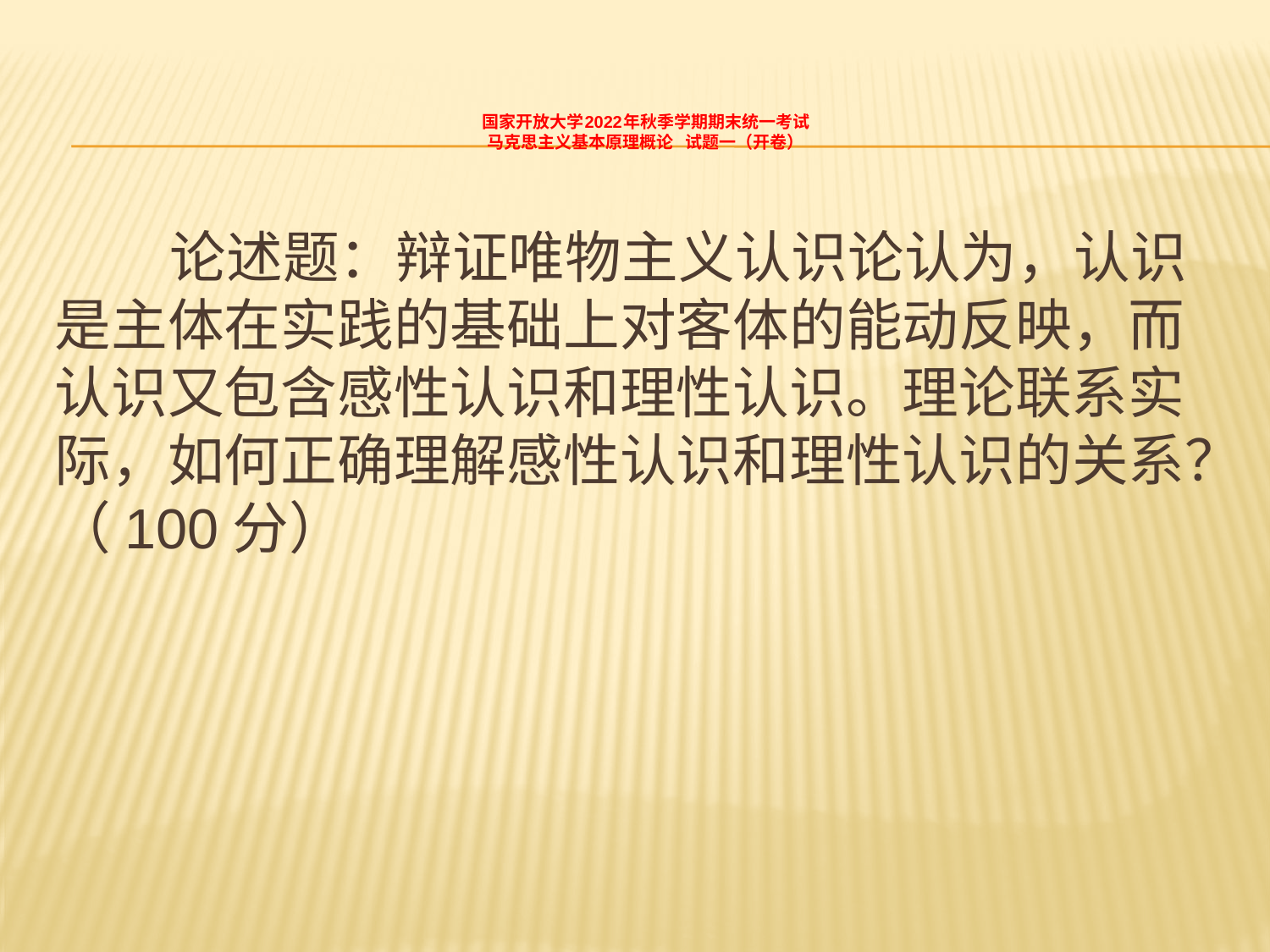

# 国家开放大学2022年秋季学期期末统一考试 马克思主义基本原理概论   试题一（开卷）
        论述题：辩证唯物主义认识论认为，认识是主体在实践的基础上对客体的能动反映，而认识又包含感性认识和理性认识。理论联系实际，如何正确理解感性认识和理性认识的关系？（100分）